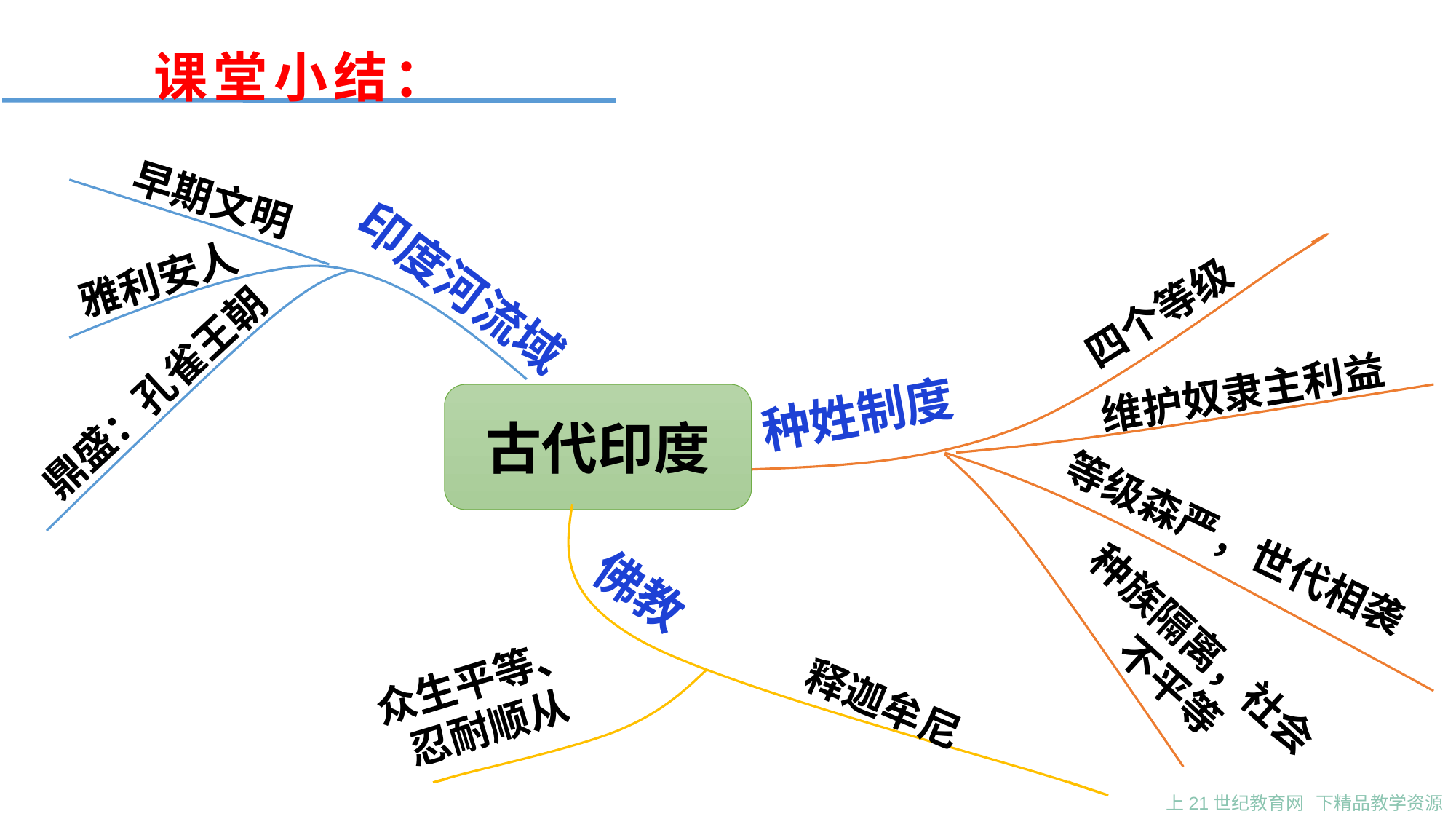

课堂小结：
早期文明

雅利安人
印度河流域

四个等级
维护奴隶主利益
鼎盛：孔雀王朝
种姓制度

古代印度

等级森严，世代相袭
种族隔离，社会不平等
佛教
众生平等、忍耐顺从

释迦牟尼